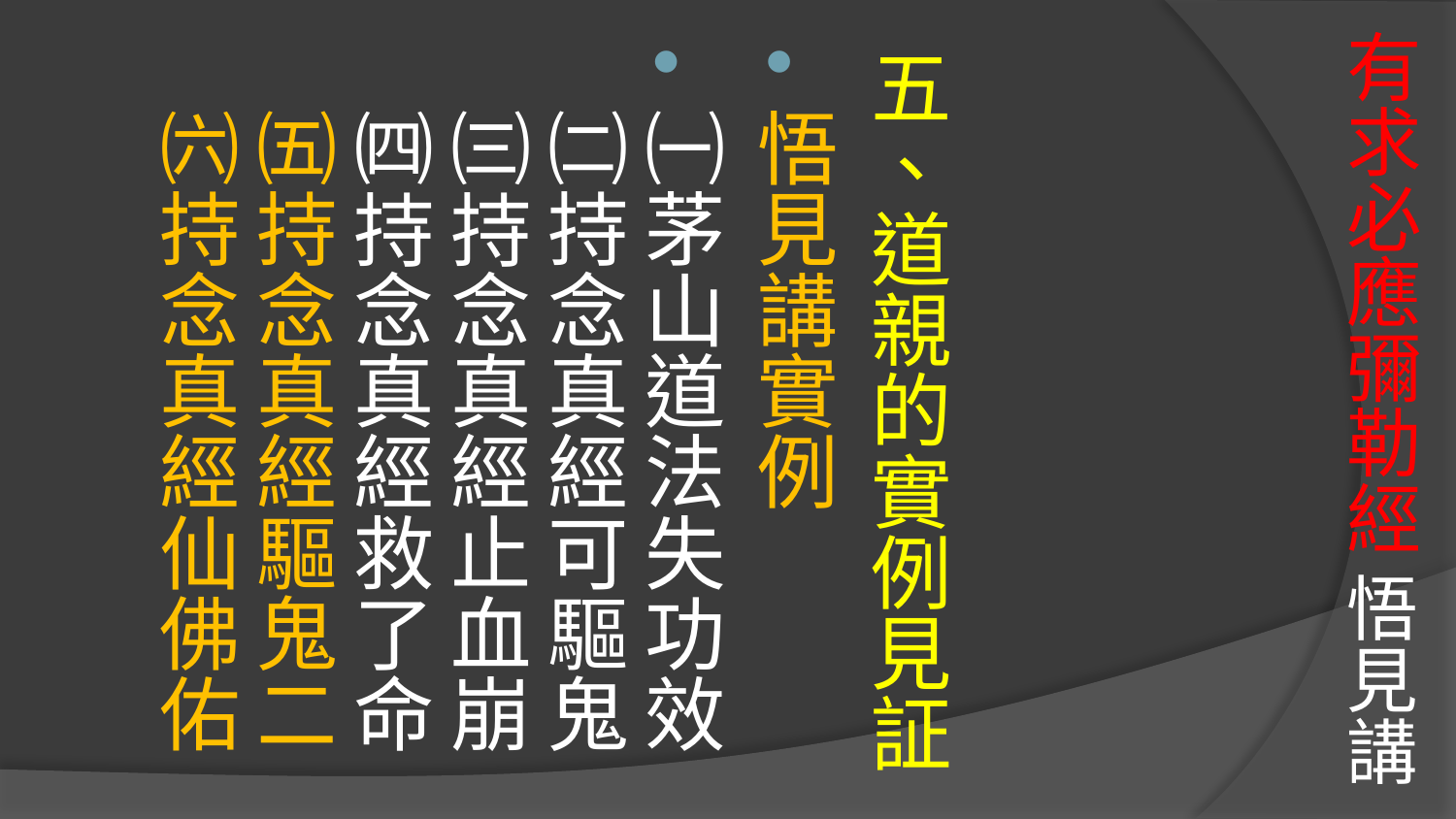

# 有求必應彌勒經 悟見講
五、道親的實例見証
悟見講實例
㈠茅山道法失功效
㈡持念真經可驅鬼
㈢持念真經止血崩
㈣持念真經救了命
㈤持念真經驅鬼二
㈥持念真經仙佛佑